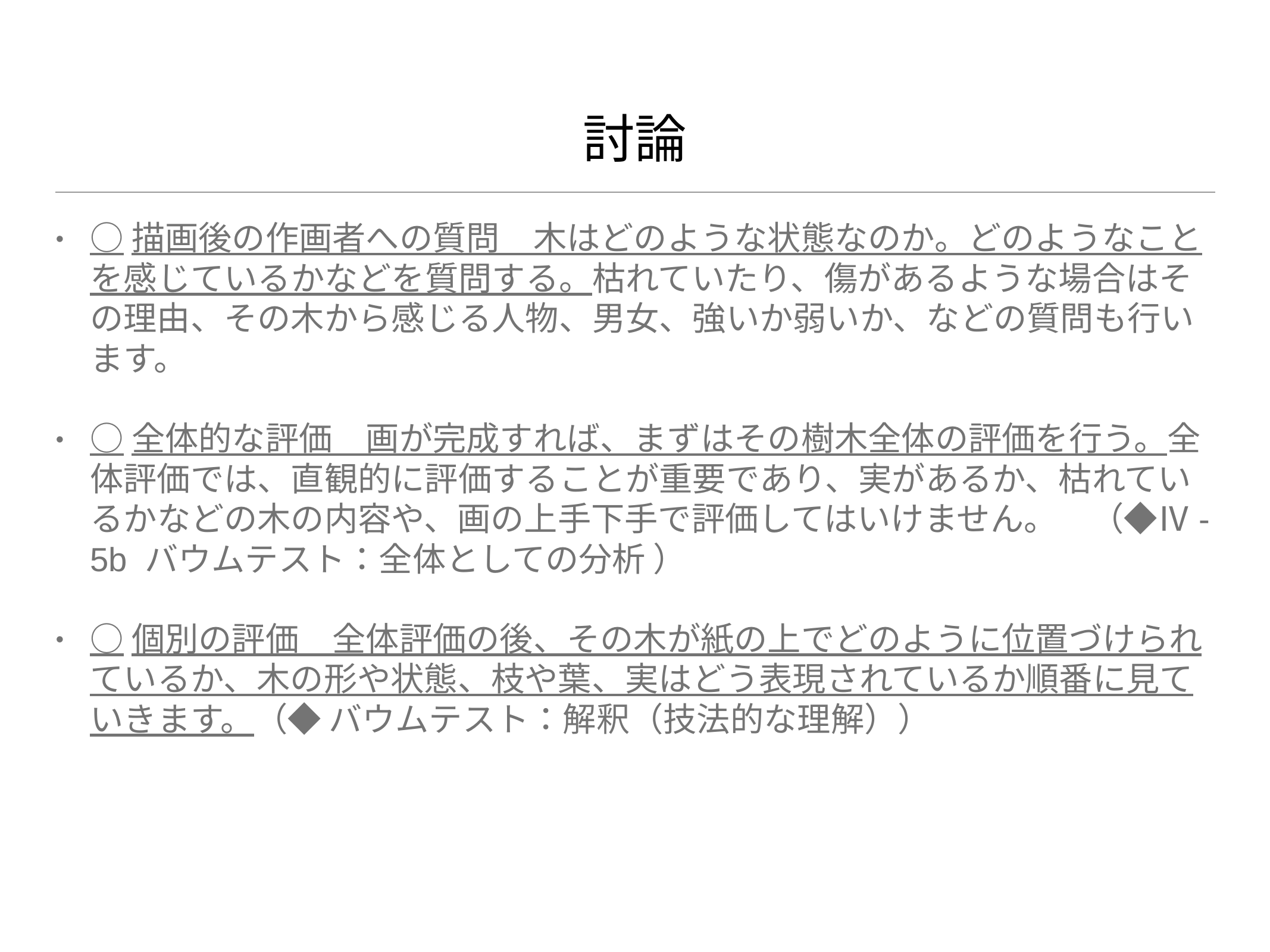

# 討論
○描画後の作画者への質問　木はどのような状態なのか。どのようなことを感じているかなどを質問する。枯れていたり、傷があるような場合はその理由、その木から感じる人物、男女、強いか弱いか、などの質問も行います。
○全体的な評価　画が完成すれば、まずはその樹木全体の評価を行う。全体評価では、直観的に評価することが重要であり、実があるか、枯れているかなどの木の内容や、画の上手下手で評価してはいけません。　（◆Ⅳ-5b バウムテスト：全体としての分析 ）
○個別の評価　全体評価の後、その木が紙の上でどのように位置づけられているか、木の形や状態、枝や葉、実はどう表現されているか順番に見ていきます。（◆ バウムテスト：解釈（技法的な理解））